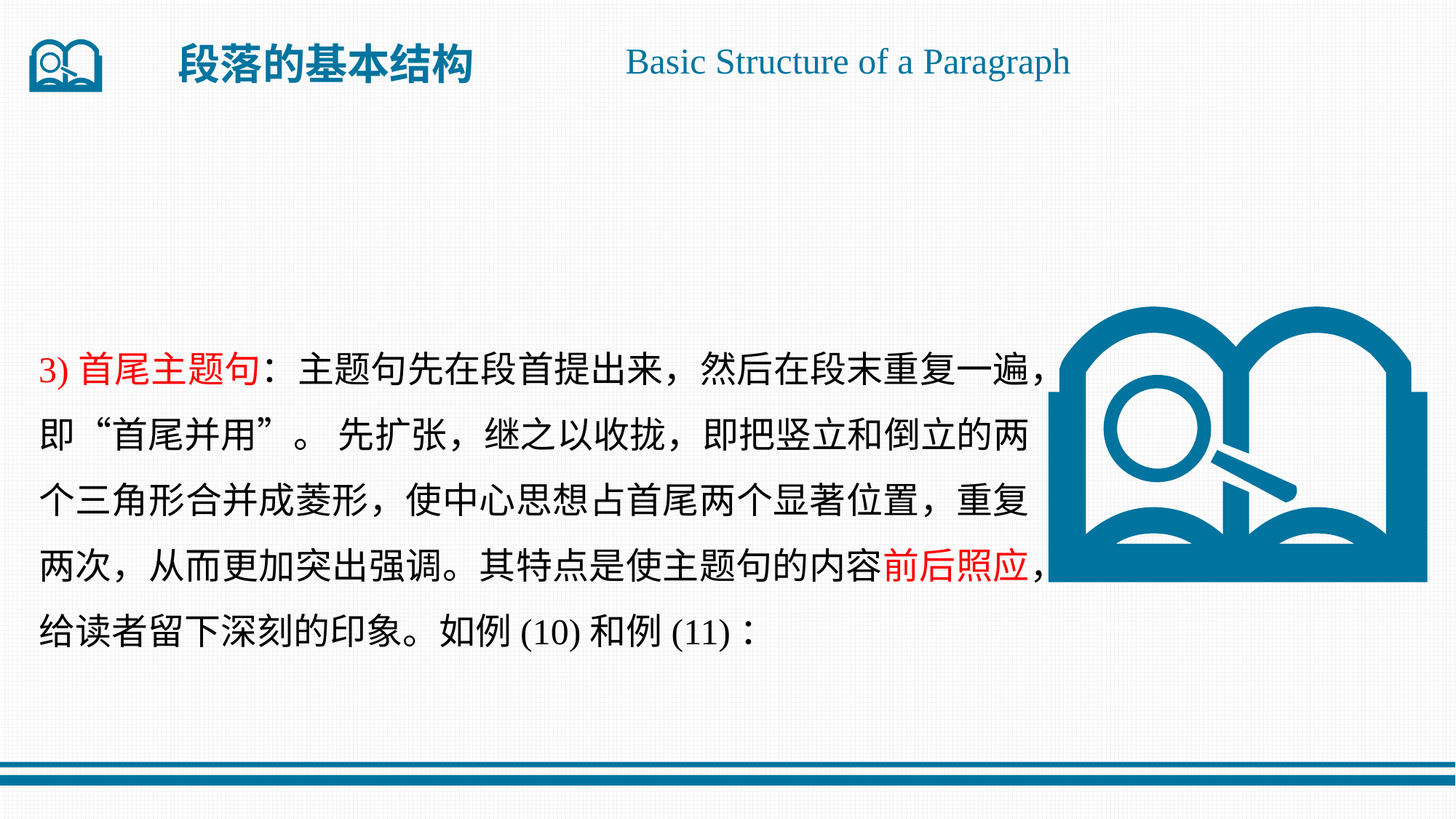

段落的基本结构
Basic Structure of a Paragraph
3)首尾主题句：主题句先在段首提出来，然后在段末重复一遍，即“首尾并用”。 先扩张，继之以收拢，即把竖立和倒立的两个三角形合并成菱形，使中心思想占首尾两个显著位置，重复两次，从而更加突出强调。其特点是使主题句的内容前后照应，给读者留下深刻的印象。如例(10)和例(11)：